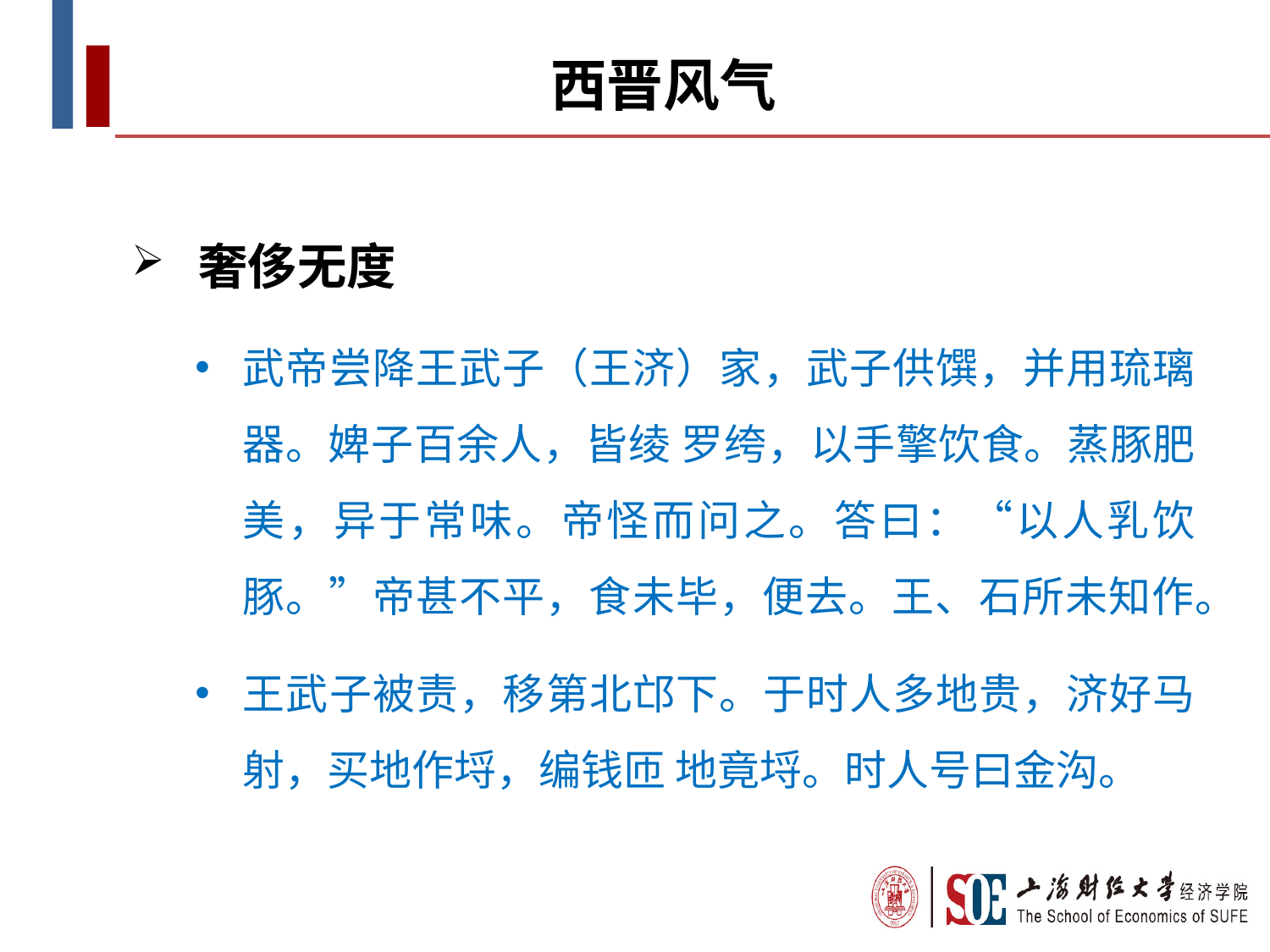

西晋风气
 奢侈无度
武帝尝降王武子（王济）家，武子供馔，并用琉璃器。婢子百余人，皆绫 罗绔，以手擎饮食。蒸豚肥美，异于常味。帝怪而问之。答曰：“以人乳饮豚。”帝甚不平，食未毕，便去。王、石所未知作。
王武子被责，移第北邙下。于时人多地贵，济好马射，买地作埒，编钱匝 地竟埒。时人号曰金沟。